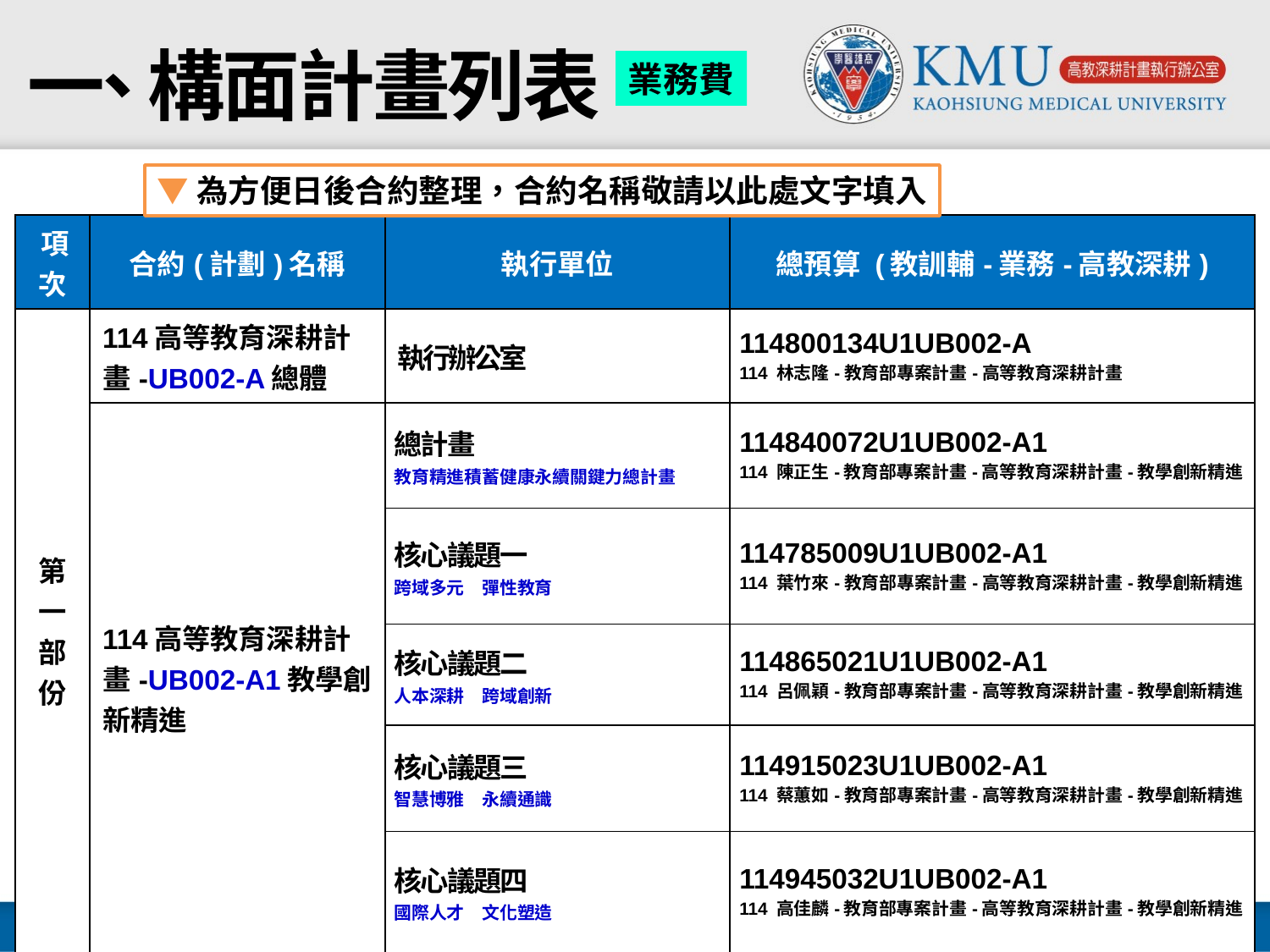

# 一、 構面計畫列表
業務費
▼為方便日後合約整理，合約名稱敬請以此處文字填入
| 項次 | 合約(計劃)名稱 | 執行單位 | 總預算 (教訓輔-業務-高教深耕) |
| --- | --- | --- | --- |
| 第一部份 | 114高等教育深耕計畫-UB002-A總體 | 執行辦公室 | 114800134U1UB002-A 114 林志隆-教育部專案計畫-高等教育深耕計畫 |
|  | 114高等教育深耕計畫-UB002-A1教學創新精進 | 總計畫 教育精進積蓄健康永續關鍵力總計畫 | 114840072U1UB002-A1 114 陳正生-教育部專案計畫-高等教育深耕計畫-教學創新精進 |
|  |  | 核心議題一 跨域多元　彈性教育 | 114785009U1UB002-A1 114 葉竹來-教育部專案計畫-高等教育深耕計畫-教學創新精進 |
|  |  | 核心議題二 人本深耕　跨域創新 | 114865021U1UB002-A1 114 呂佩穎-教育部專案計畫-高等教育深耕計畫-教學創新精進 |
|  |  | 核心議題三 智慧博雅　永續通識 | 114915023U1UB002-A1 114 蔡蕙如-教育部專案計畫-高等教育深耕計畫-教學創新精進 |
|  |  | 核心議題四 國際人才　文化塑造 | 114945032U1UB002-A1 114 高佳麟-教育部專案計畫-高等教育深耕計畫-教學創新精進 |
4